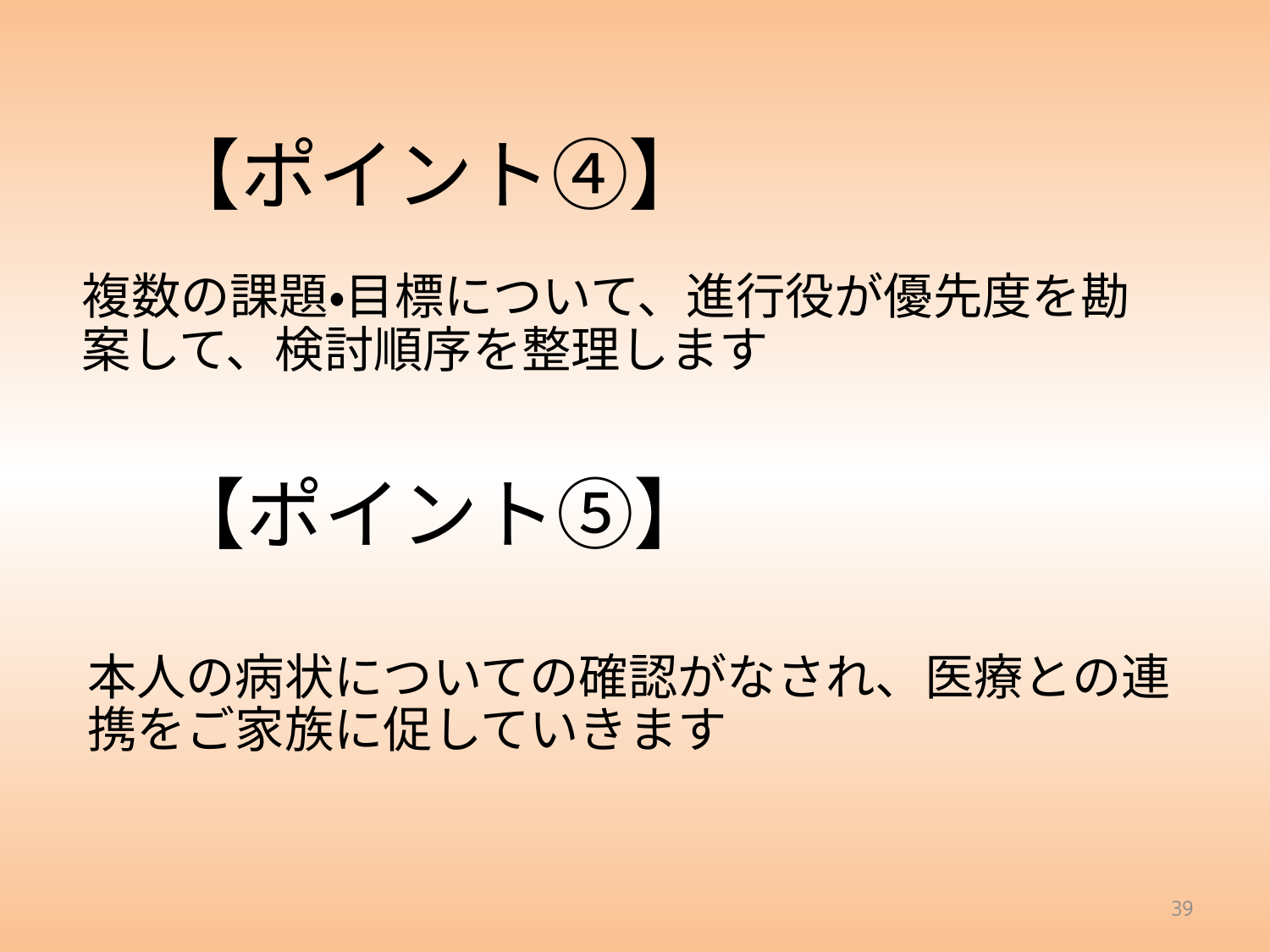

【ポイント④】
複数の課題・目標について、進行役が優先度を勘案して、検討順序を整理します
# 【ポイント⑤】
本人の病状についての確認がなされ、医療との連携をご家族に促していきます
39